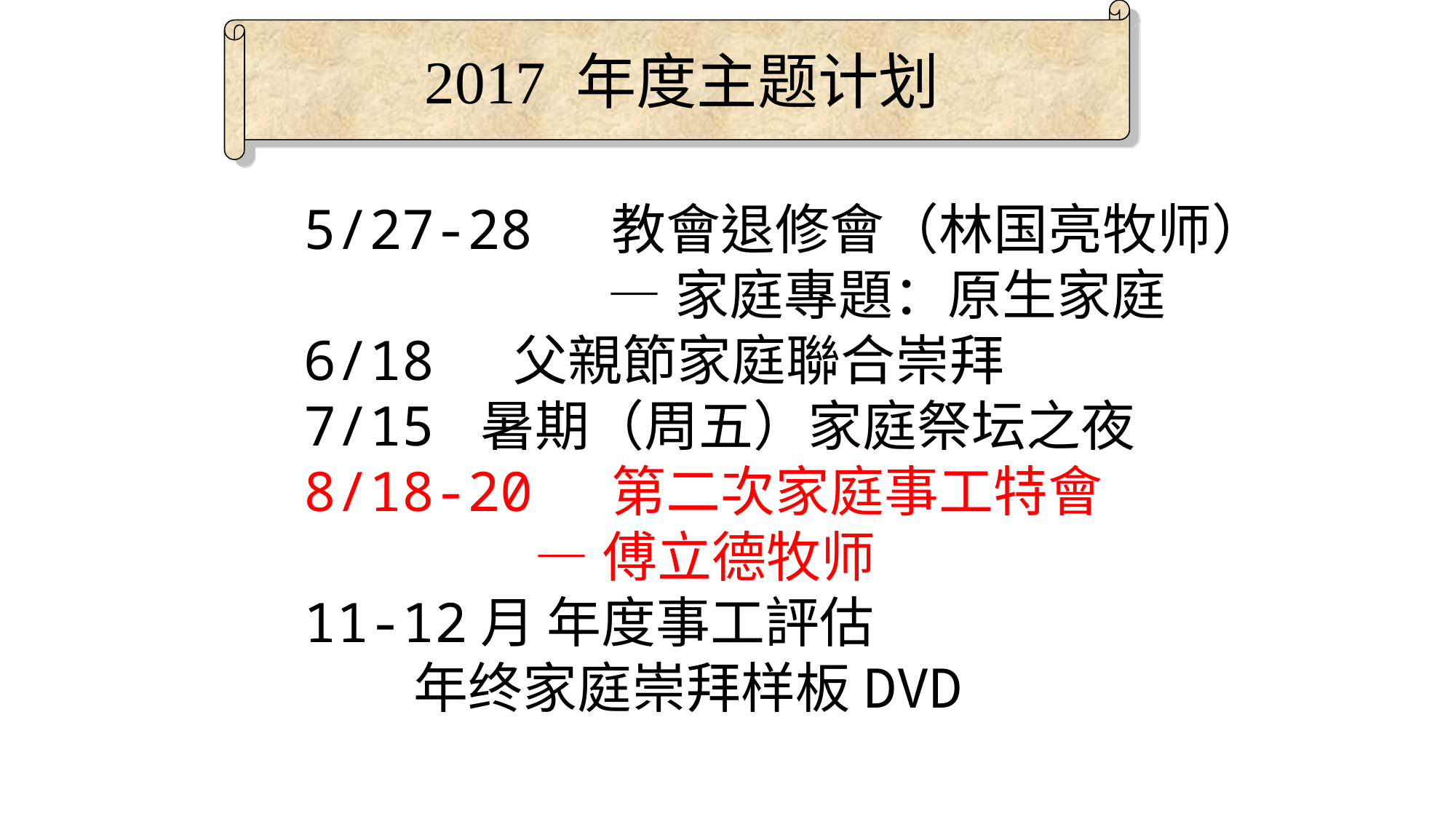

2017 年度主题计划
5/27-28  教會退修會（林国亮牧师）
		       —家庭專題：原生家庭
6/18  父親節家庭聯合崇拜
7/15 暑期（周五）家庭祭坛之夜
8/18-20  第二次家庭事工特會
                   —傅立德牧师
11-12月 年度事工評估
        年终家庭崇拜样板DVD